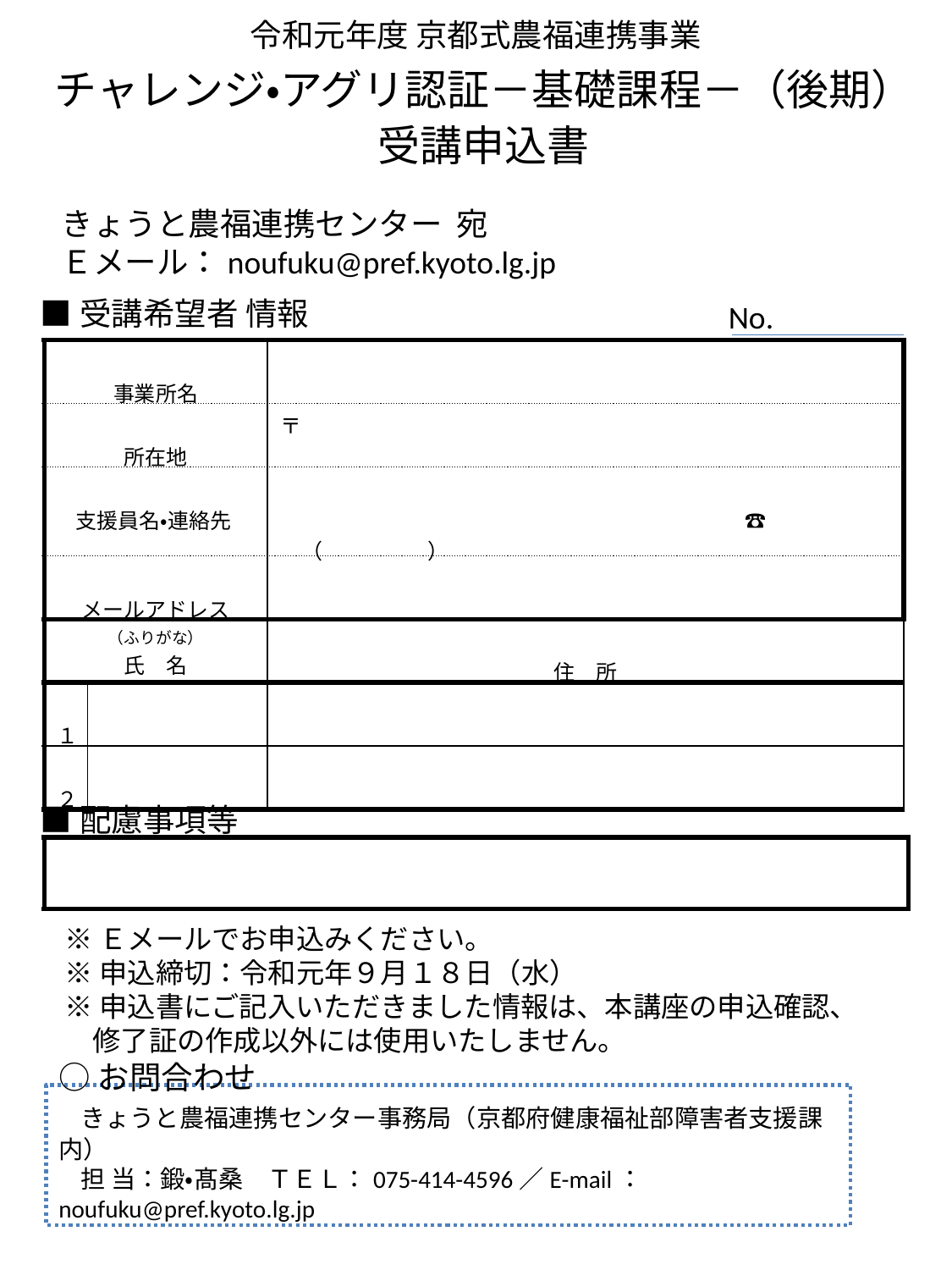

令和元年度 京都式農福連携事業
チャレンジ・アグリ認証－基礎課程－（後期）
受講申込書
きょうと農福連携センター  宛
Ｅメール：noufuku@pref.kyoto.lg.jp
■受講希望者 情報
No.
| 事業所名 |  |  |
| --- | --- | --- |
| 所在地 |  | 〒 |
| 支援員名・連絡先 |  | ☎　　　　　　（　　　　　） |
| メールアドレス |  |  |
| （ふりがな） 氏　名 |  | 住　所 |
| １ |  |  |
| ２ |  |  |
■配慮事項等
|  |
| --- |
※Ｅメールでお申込みください。
※申込締切：令和元年９月１８日（水）
※申込書にご記入いただきました情報は、本講座の申込確認、
　修了証の作成以外には使用いたしません。
○お問合わせ
  きょうと農福連携センター事務局（京都府健康福祉部障害者支援課内）
   担 当：鍛・髙桑　ＴＥＬ：075-414-4596／E-mail：noufuku@pref.kyoto.lg.jp